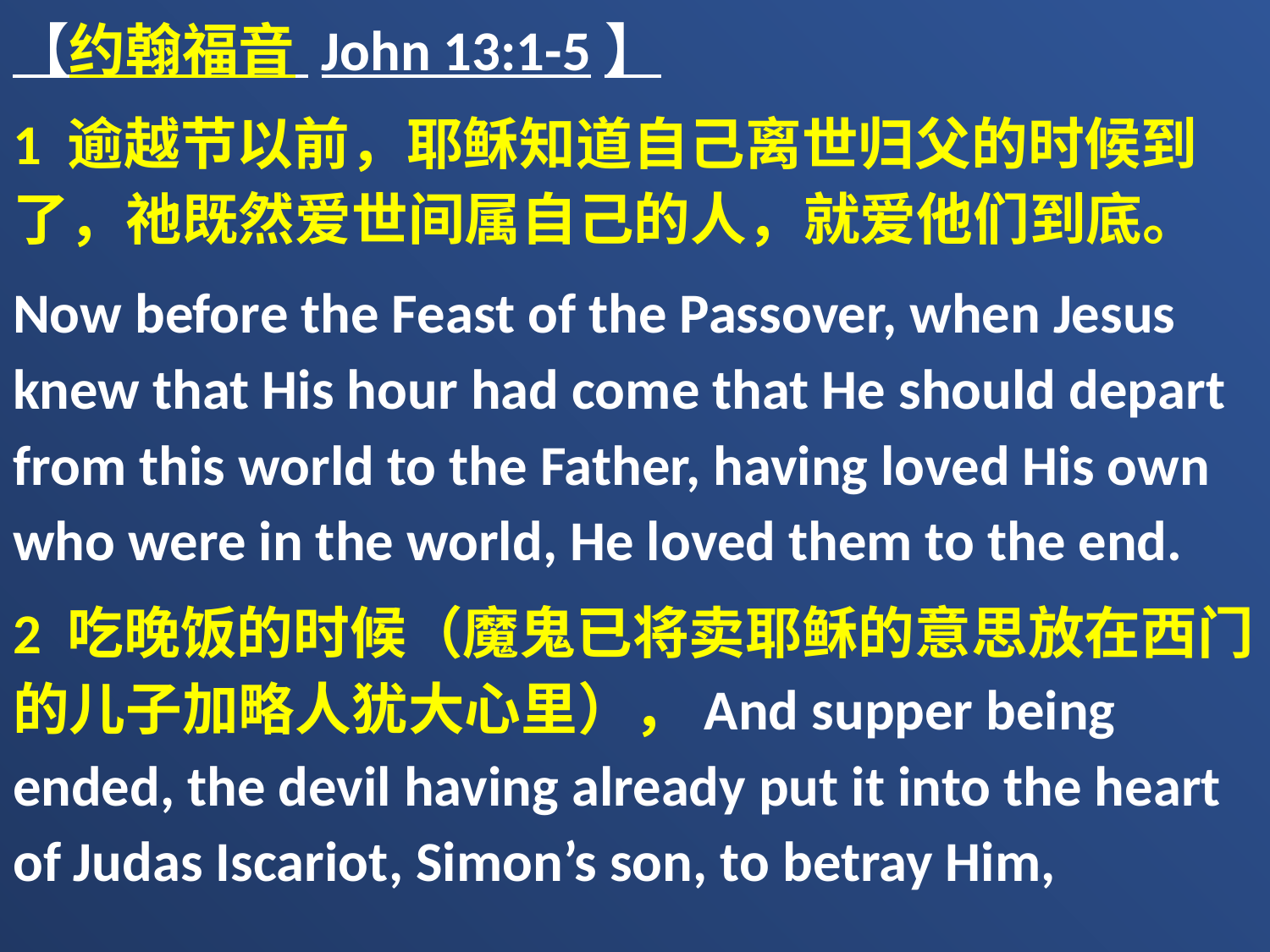

【约翰福音 John 13:1-5】
1 逾越节以前，耶稣知道自己离世归父的时候到了，祂既然爱世间属自己的人，就爱他们到底。
Now before the Feast of the Passover, when Jesus knew that His hour had come that He should depart from this world to the Father, having loved His own who were in the world, He loved them to the end.
2 吃晚饭的时候（魔鬼已将卖耶稣的意思放在西门的儿子加略人犹大心里），And supper being ended, the devil having already put it into the heart of Judas Iscariot, Simon’s son, to betray Him,